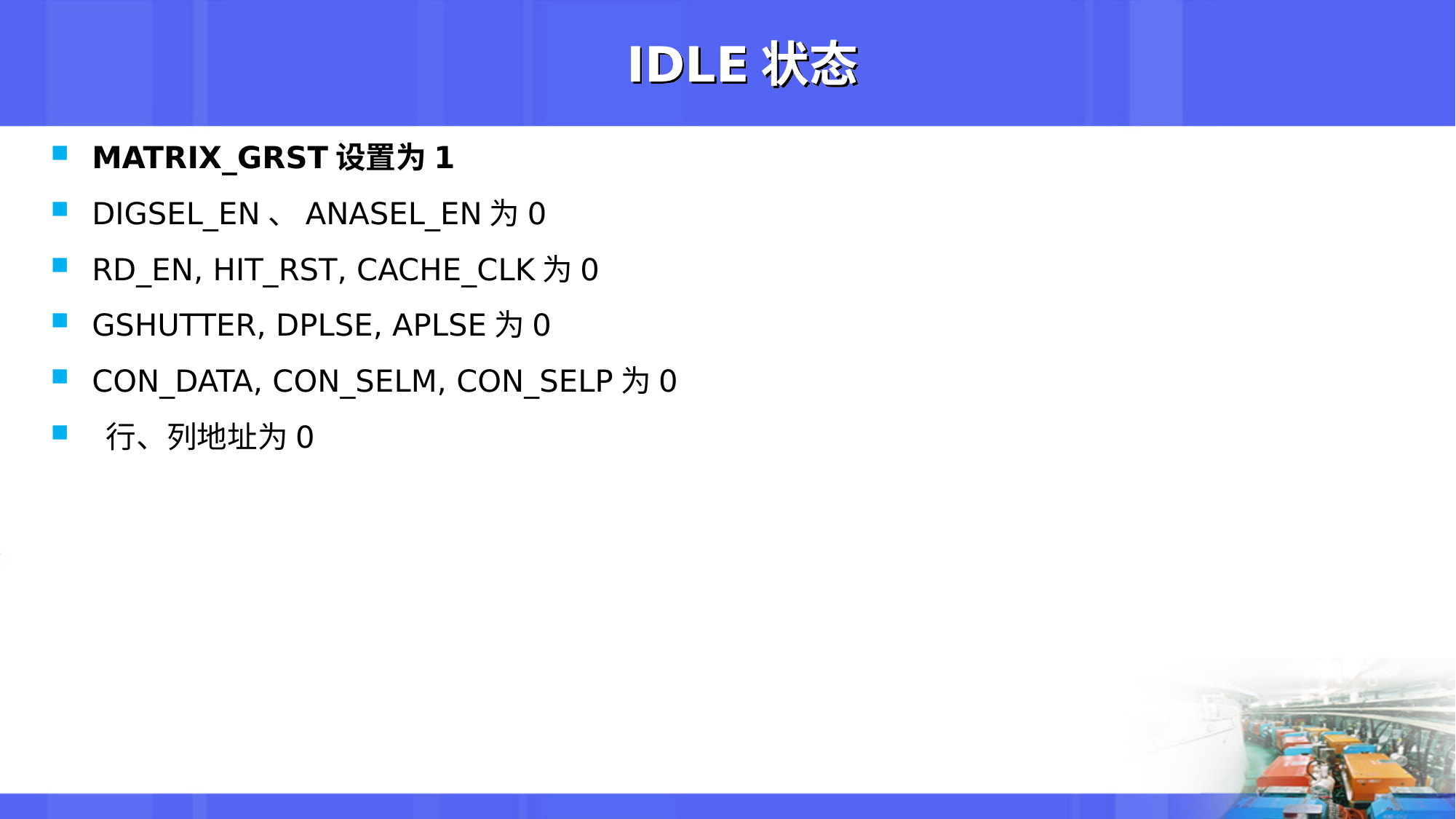

# IDLE状态
MATRIX_GRST设置为1
DIGSEL_EN、ANASEL_EN为0
RD_EN, HIT_RST, CACHE_CLK为0
GSHUTTER, DPLSE, APLSE为0
CON_DATA, CON_SELM, CON_SELP为0
 行、列地址为0